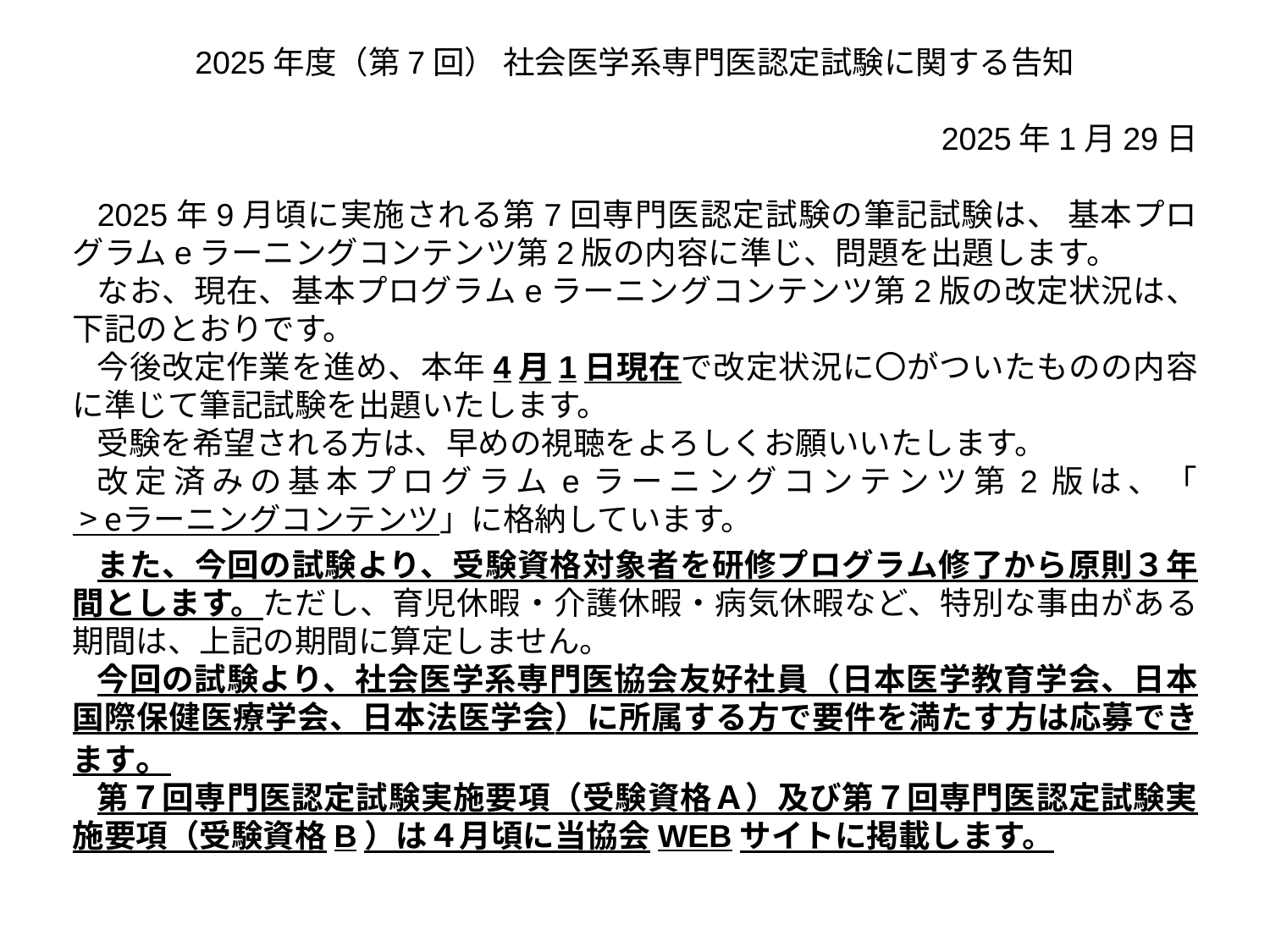

2025年度（第7回） 社会医学系専門医認定試験に関する告知

2025年1月29日

2025年9月頃に実施される第7回専門医認定試験の筆記試験は、 基本プログラムeラーニングコンテンツ第2版の内容に準じ、問題を出題します。
なお、現在、基本プログラムeラーニングコンテンツ第2版の改定状況は、下記のとおりです。
今後改定作業を進め、本年4月1日現在で改定状況に〇がついたものの内容に準じて筆記試験を出題いたします。
受験を希望される方は、早めの視聴をよろしくお願いいたします。
改定済みの基本プログラムeラーニングコンテンツ第2版は、「 > eラーニングコンテンツ」に格納しています。
また、今回の試験より、受験資格対象者を研修プログラム修了から原則３年間とします。ただし、育児休暇・介護休暇・病気休暇など、特別な事由がある期間は、上記の期間に算定しません。
今回の試験より、社会医学系専門医協会友好社員（日本医学教育学会、日本国際保健医療学会、日本法医学会）に所属する方で要件を満たす方は応募できます。
第７回専門医認定試験実施要項（受験資格Ａ）及び第７回専門医認定試験実施要項（受験資格B）は４月頃に当協会WEBサイトに掲載します。